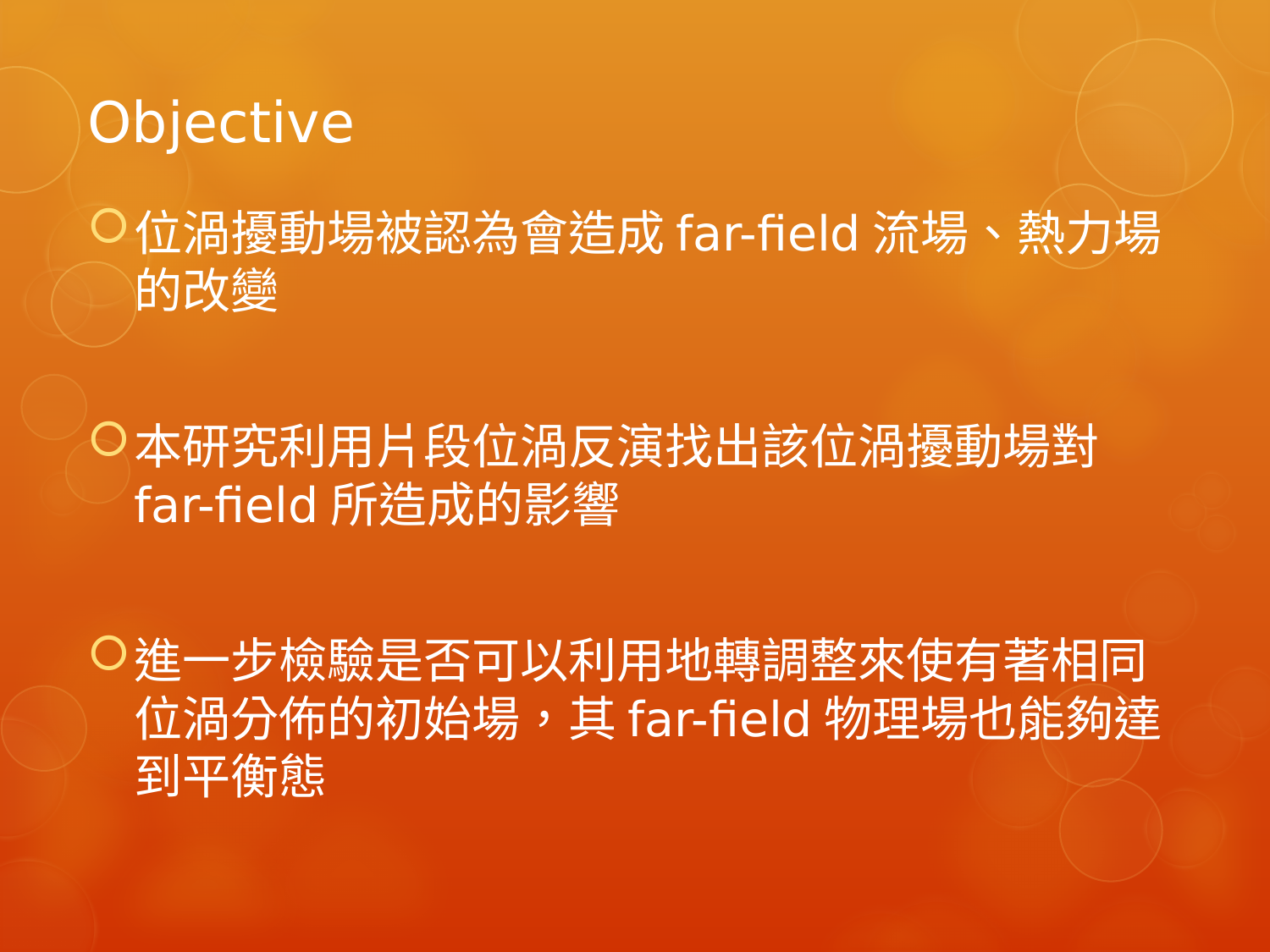

# Objective
位渦擾動場被認為會造成far-field流場、熱力場的改變

本研究利用片段位渦反演找出該位渦擾動場對far-field所造成的影響

進一步檢驗是否可以利用地轉調整來使有著相同位渦分佈的初始場，其far-field物理場也能夠達到平衡態
The causality of attribution is tested in this study by seeking an unbalanced initial
state containing the same PV anomaly but without a far field from which the balanced state
can be attained by geostrophic adjustment